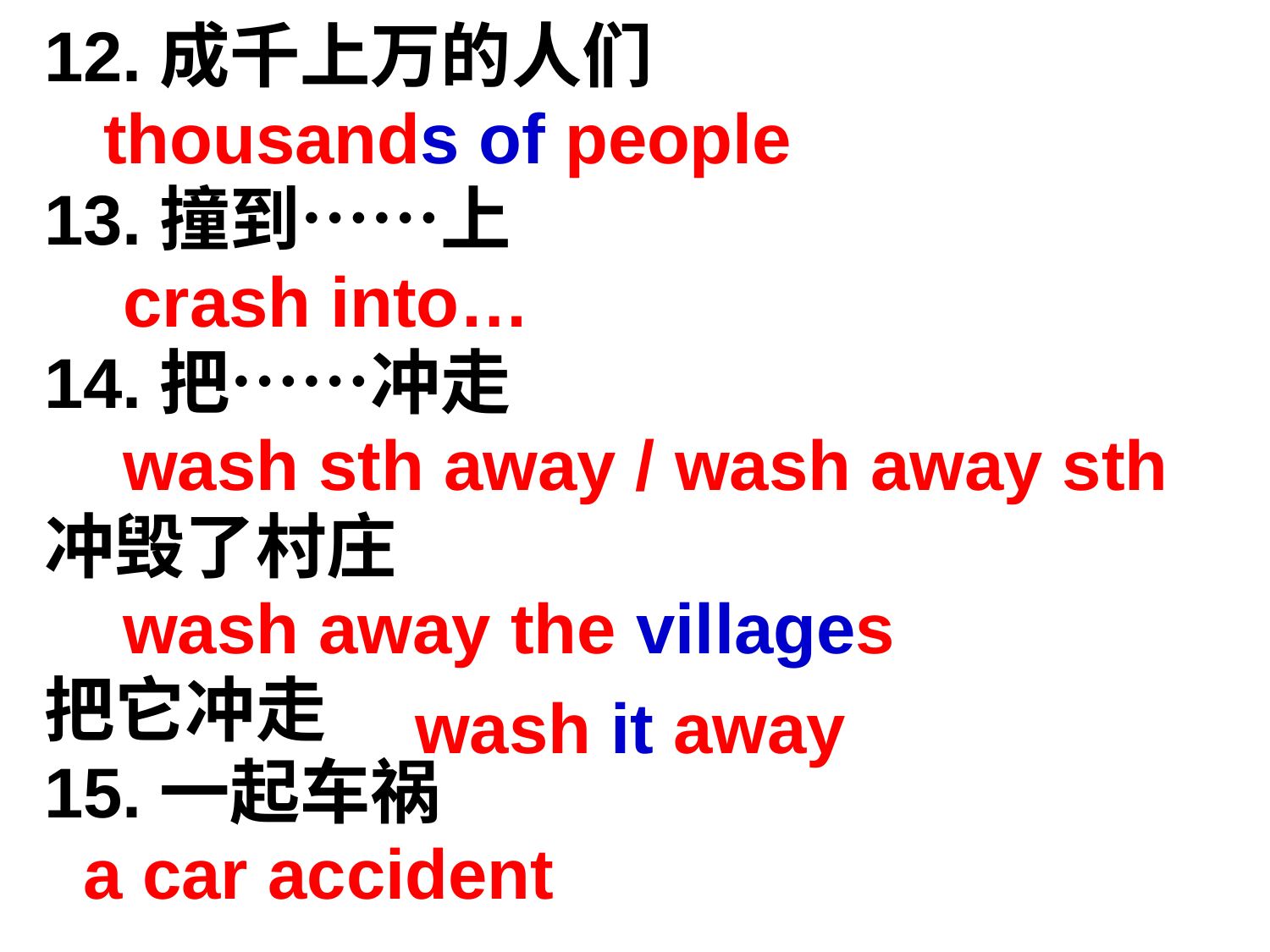

12.成千上万的人们
   thousands of people
13.撞到……上
    crash into…
14.把……冲走
    wash sth away / wash away sth
冲毁了村庄
    wash away the villages
把它冲走
15.一起车祸
  a car accident
wash it away